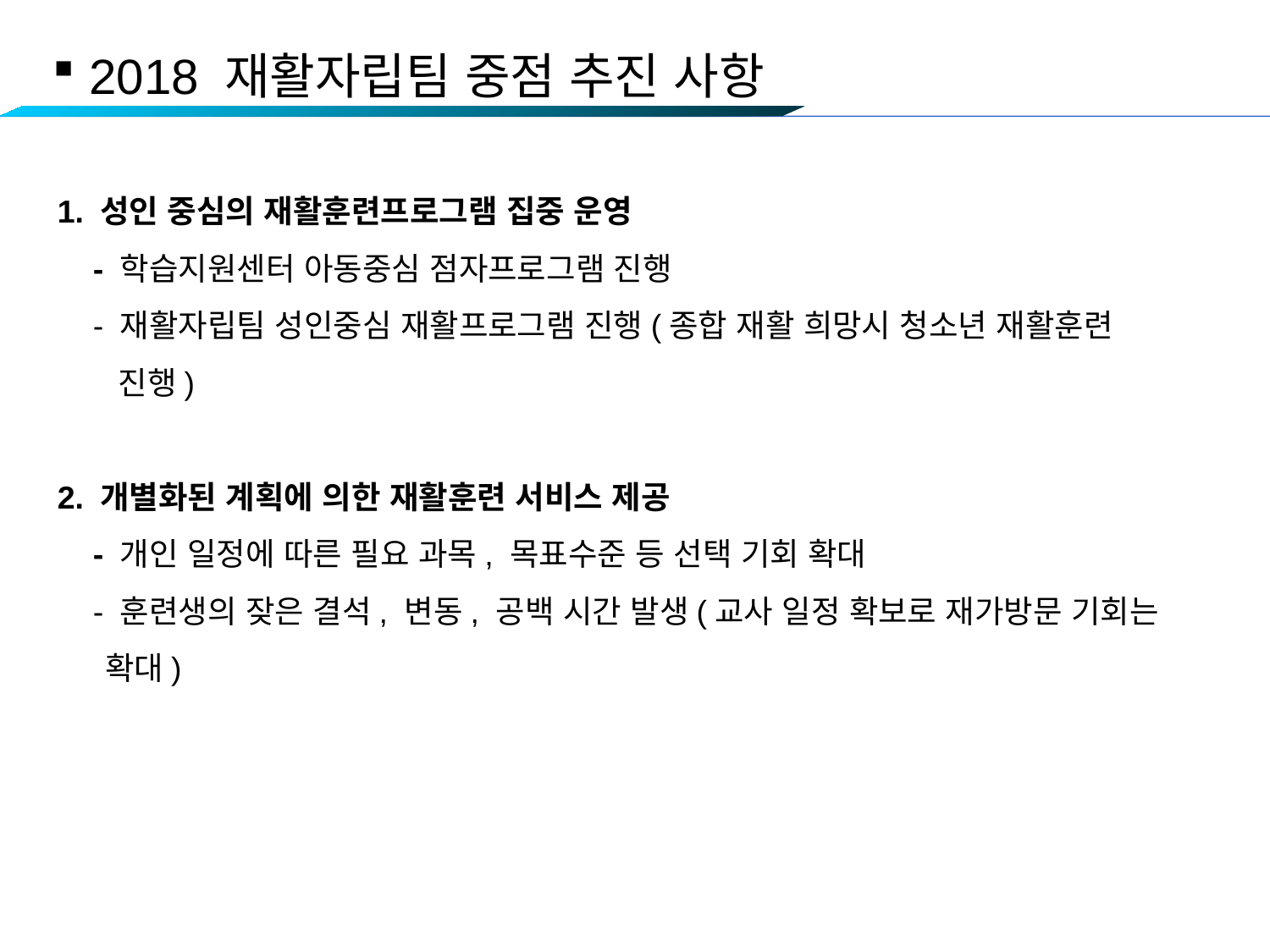

2018 재활자립팀 중점 추진 사항

1. 성인 중심의 재활훈련프로그램 집중 운영
    - 학습지원센터 아동중심 점자프로그램 진행
    - 재활자립팀 성인중심 재활프로그램 진행(종합 재활 희망시 청소년 재활훈련
      진행)

2. 개별화된 계획에 의한 재활훈련 서비스 제공
    - 개인 일정에 따른 필요 과목, 목표수준 등 선택 기회 확대
    - 훈련생의 잦은 결석, 변동, 공백 시간 발생(교사 일정 확보로 재가방문 기회는 확대)